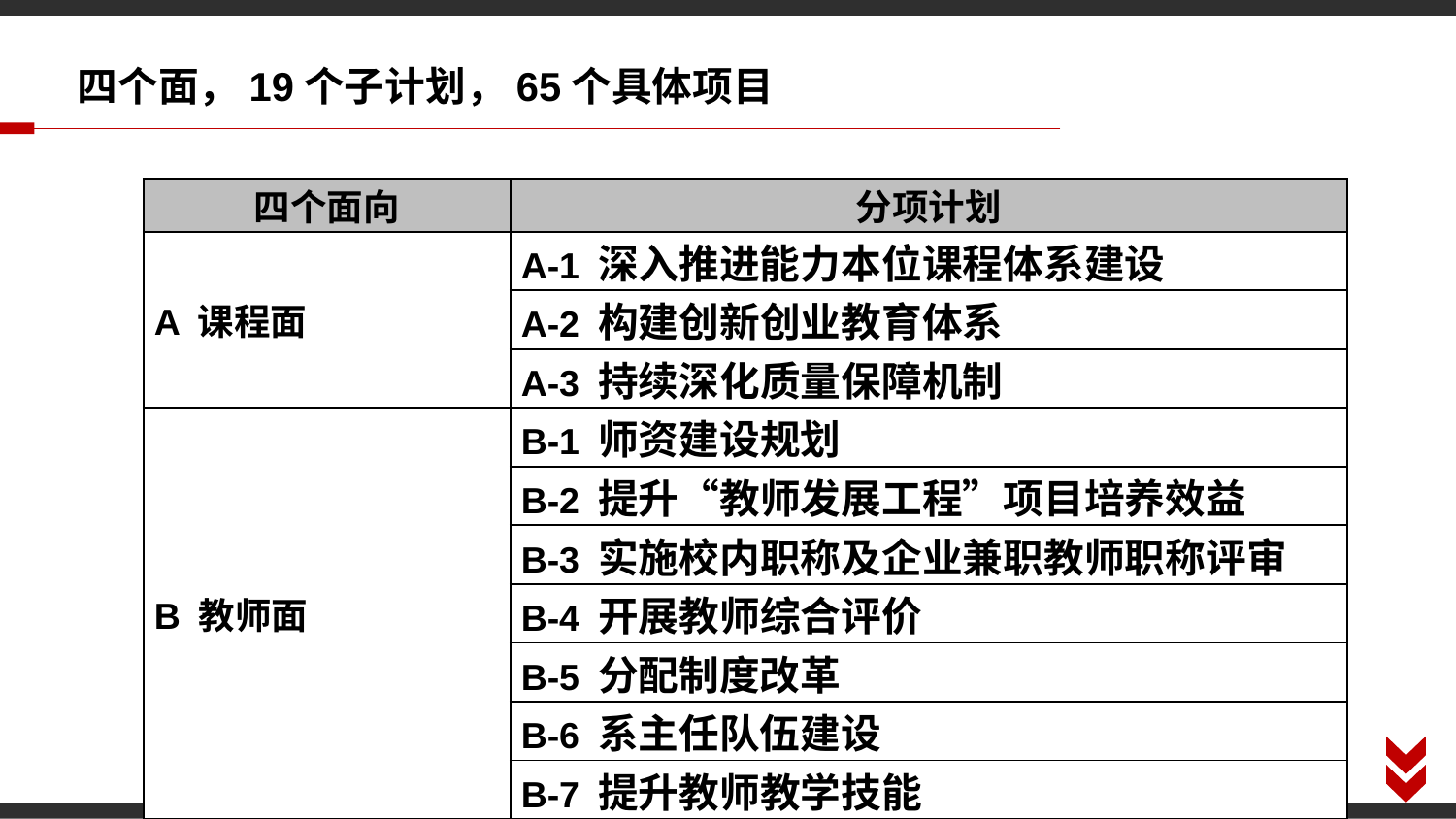

四个面，19个子计划，65个具体项目

| 四个面向 | 分项计划 |
| --- | --- |
| A 课程面 | A-1 深入推进能力本位课程体系建设 |
|  | A-2 构建创新创业教育体系 |
|  | A-3 持续深化质量保障机制 |
| B 教师面 | B-1 师资建设规划 |
|  | B-2 提升“教师发展工程”项目培养效益 |
|  | B-3 实施校内职称及企业兼职教师职称评审 |
|  | B-4 开展教师综合评价 |
|  | B-5 分配制度改革 |
|  | B-6 系主任队伍建设 |
|  | B-7 提升教师教学技能 |